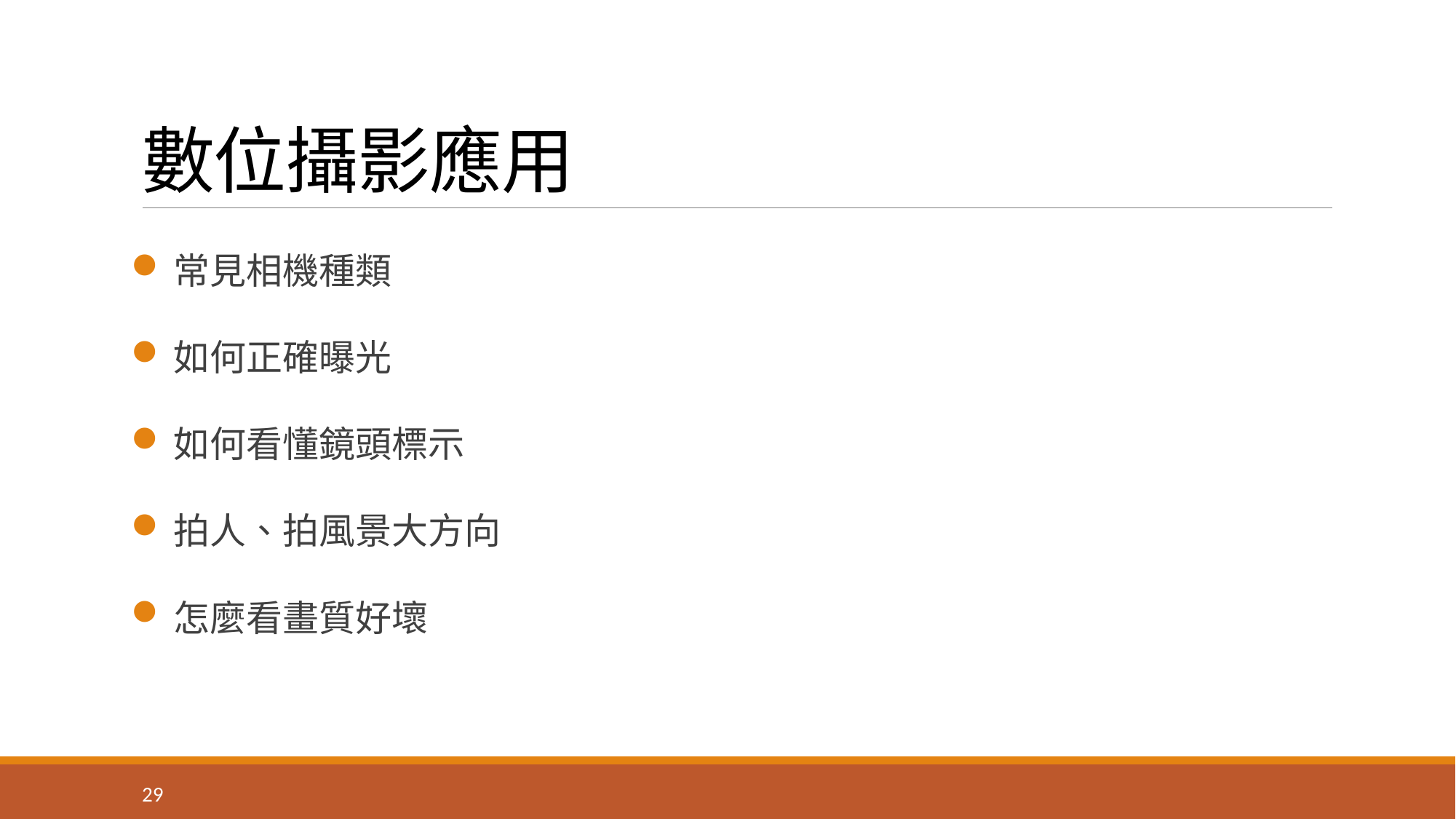

# 數位攝影應用
常見相機種類
如何正確曝光
如何看懂鏡頭標示
拍人、拍風景大方向
怎麼看畫質好壞

29